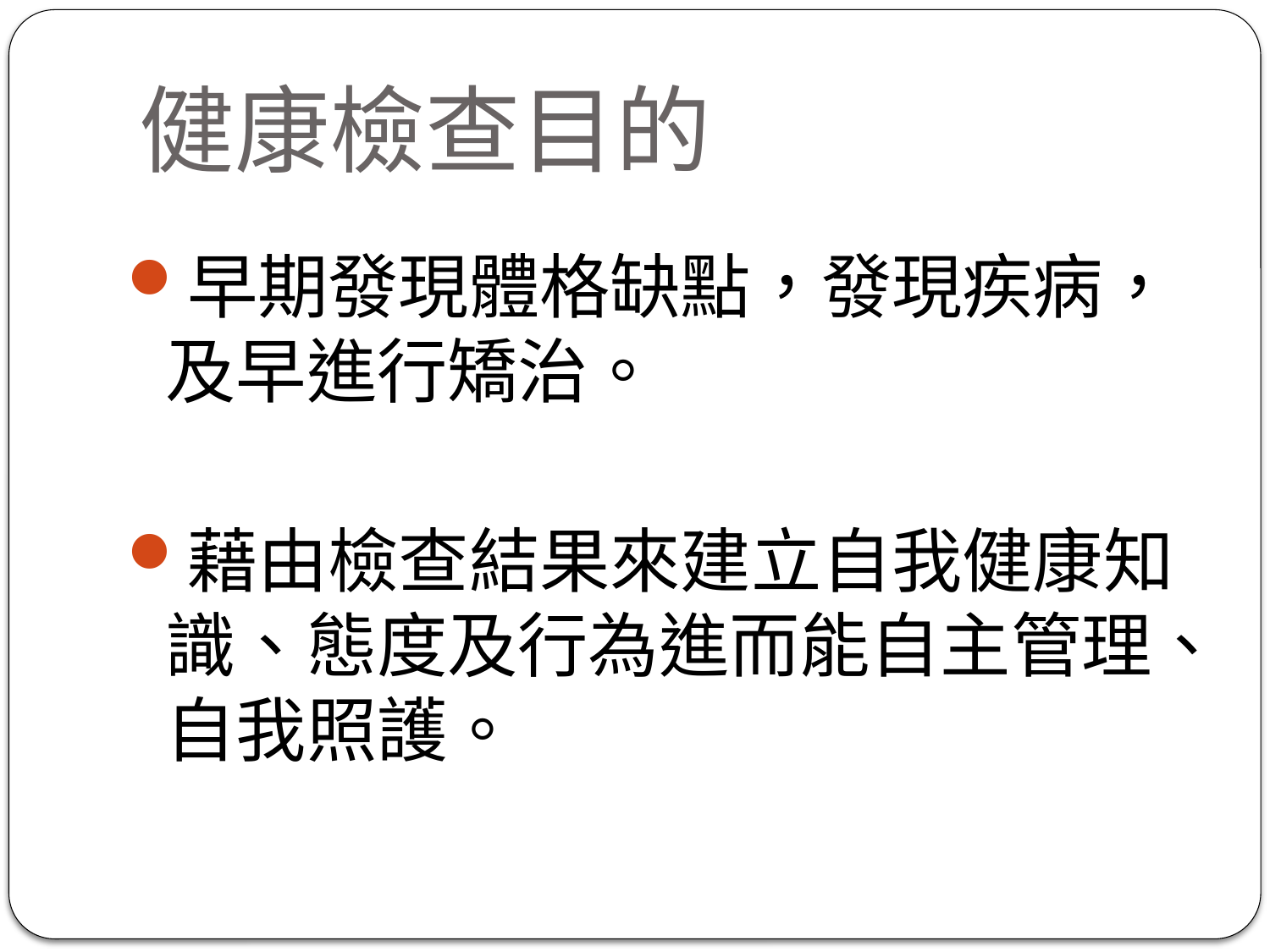

# 健康檢查目的
早期發現體格缺點，發現疾病，及早進行矯治。

藉由檢查結果來建立自我健康知識、態度及行為進而能自主管理、自我照護。